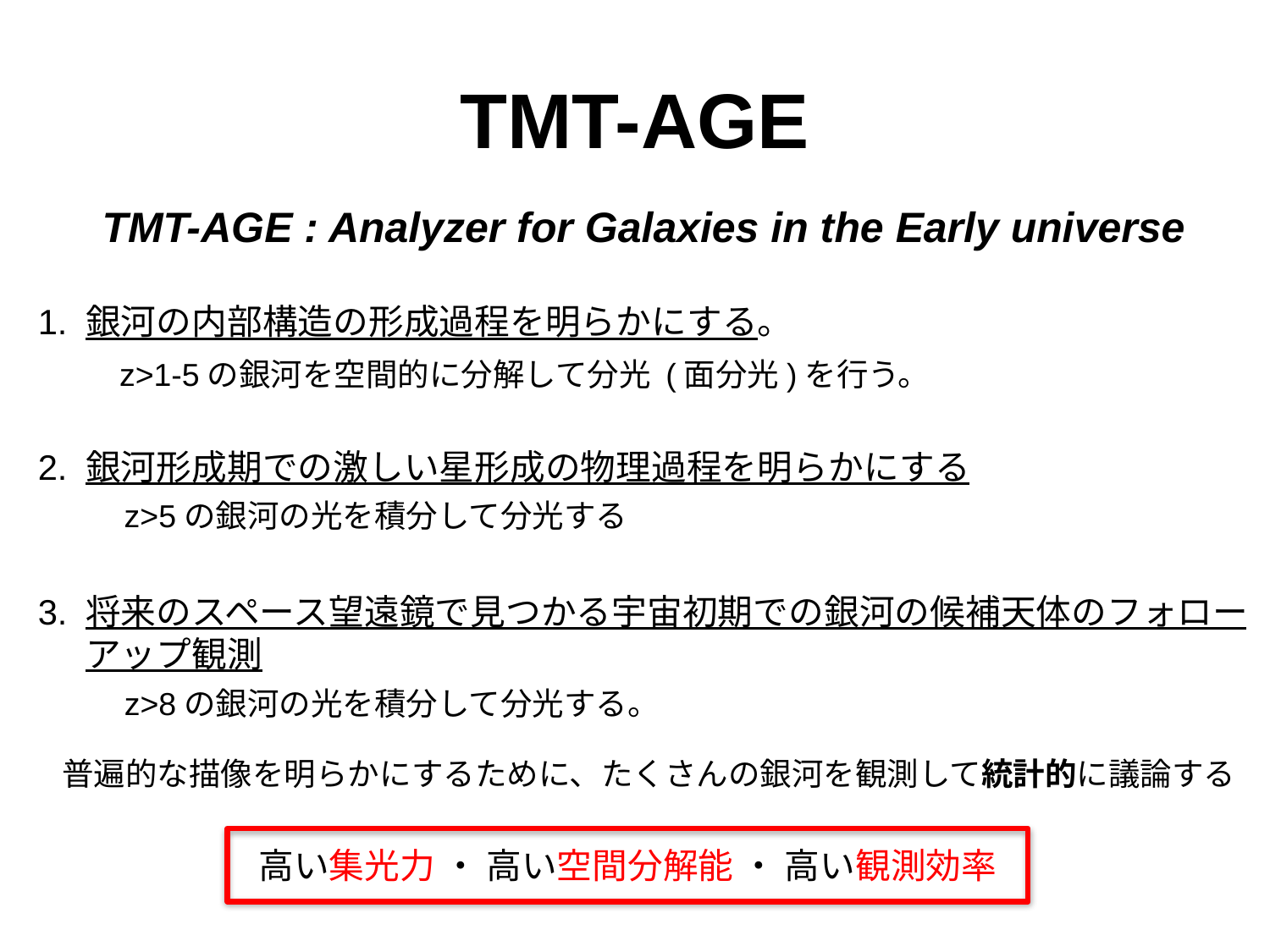

# TMT-AGE
TMT-AGE : Analyzer for Galaxies in the Early universe
銀河の内部構造の形成過程を明らかにする。

銀河形成期での激しい星形成の物理過程を明らかにする

将来のスペース望遠鏡で見つかる宇宙初期での銀河の候補天体のフォローアップ観測
z>1-5の銀河を空間的に分解して分光 (面分光)を行う。
z>5の銀河の光を積分して分光する
z>8の銀河の光を積分して分光する。
普遍的な描像を明らかにするために、たくさんの銀河を観測して統計的に議論する

高い集光力 ・ 高い空間分解能 ・ 高い観測効率